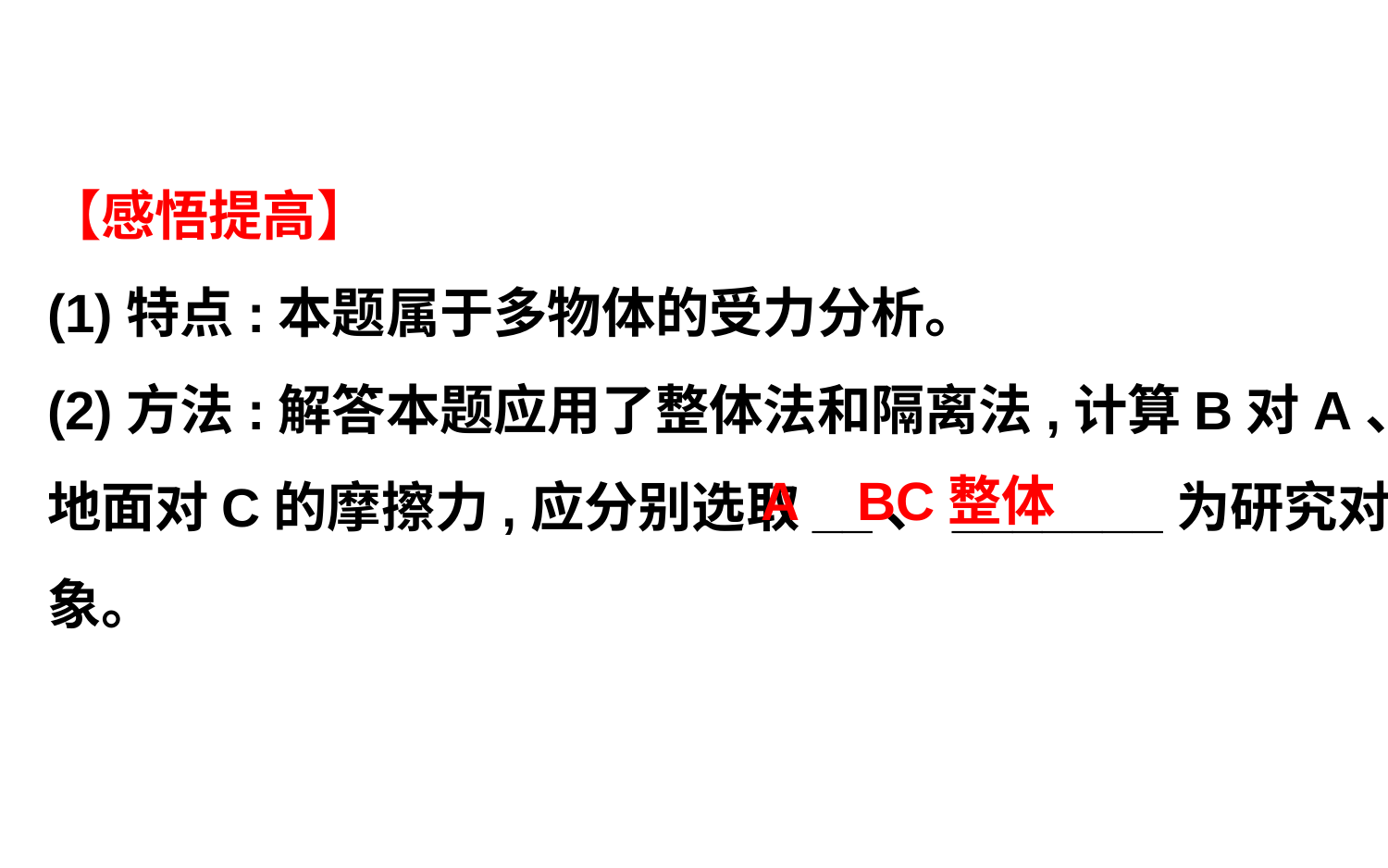

【感悟提高】
(1)特点:本题属于多物体的受力分析。
(2)方法:解答本题应用了整体法和隔离法,计算B对A、
地面对C的摩擦力,应分别选取__、_______为研究对
象。
A
BC整体